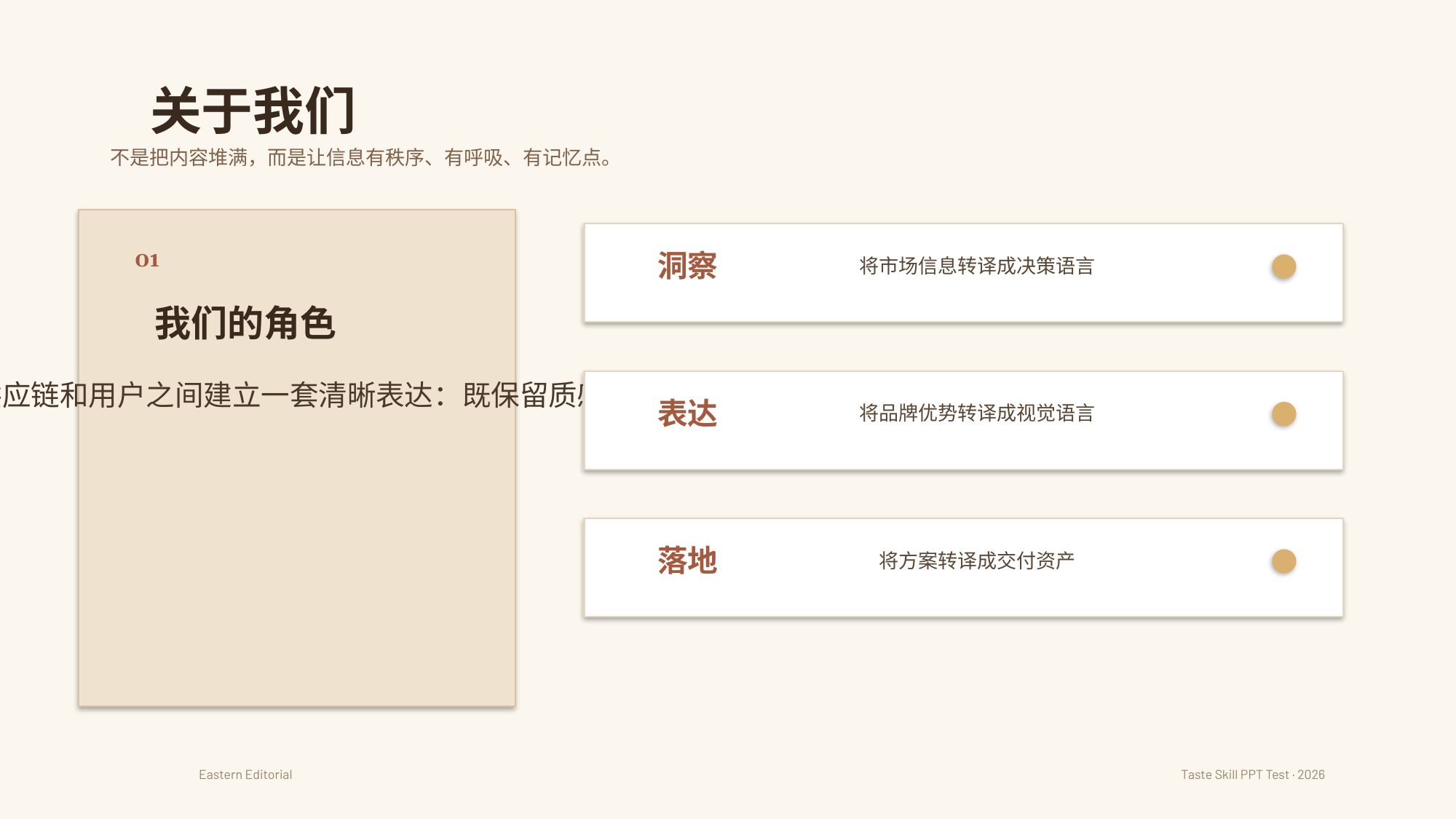

关于我们
不是把内容堆满，而是让信息有秩序、有呼吸、有记忆点。

01
洞察
将市场信息转译成决策语言

我们的角色

在品牌方、渠道、供应链和用户之间建立一套清晰表达：既保留质感，也关注效率。
表达
将品牌优势转译成视觉语言

落地
将方案转译成交付资产

Eastern Editorial
Taste Skill PPT Test · 2026